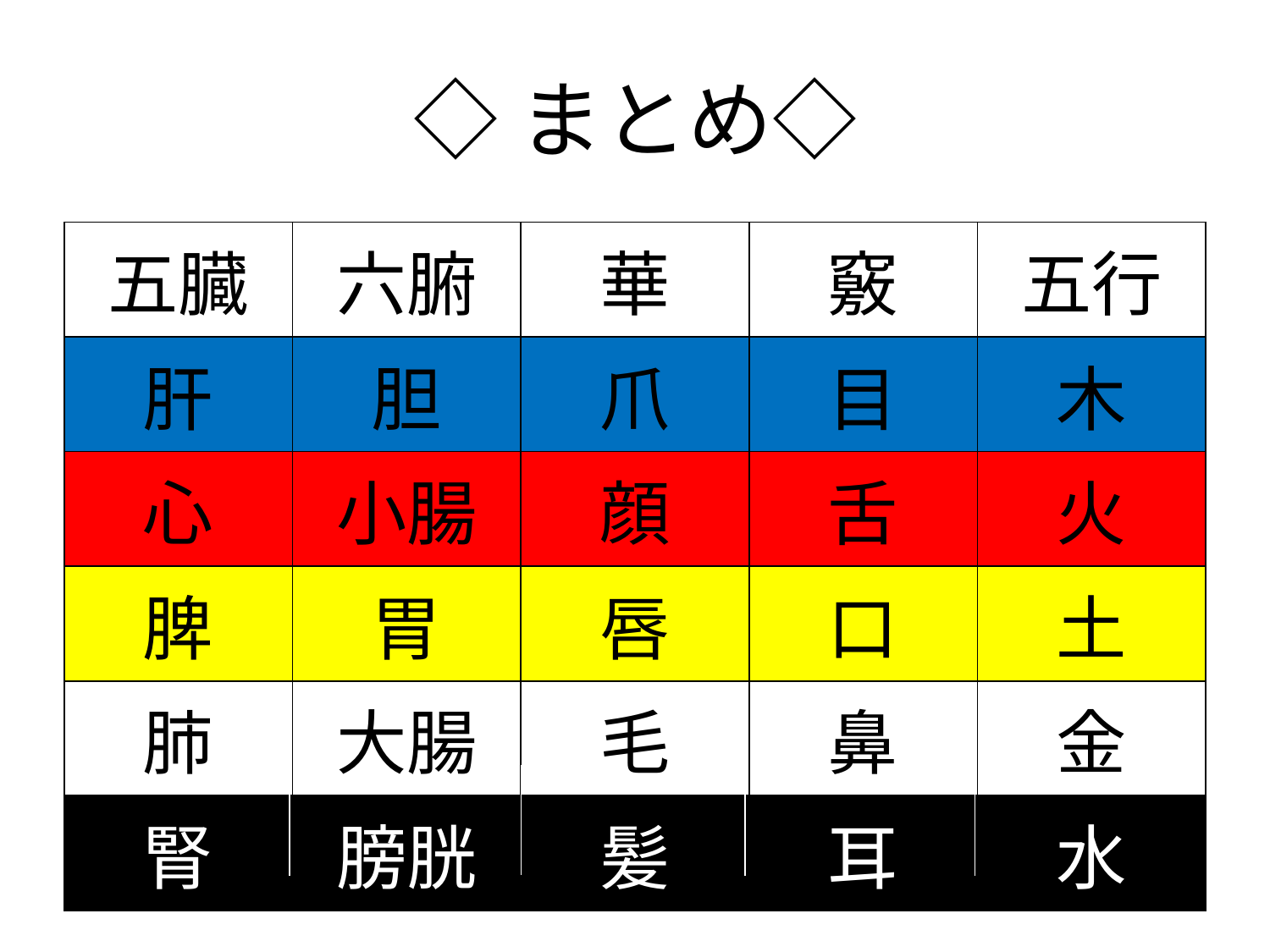

# ◇まとめ◇
| 五臓 | 六腑 | 華 | 竅 | 五行 |
| --- | --- | --- | --- | --- |
| 肝 | 胆 | 爪 | 目 | 木 |
| 心 | 小腸 | 顔 | 舌 | 火 |
| 脾 | 胃 | 唇 | 口 | 土 |
| 肺 | 大腸 | 毛 | 鼻 | 金 |
| 腎 | 膀胱 | 髪 | 耳 | 水 |